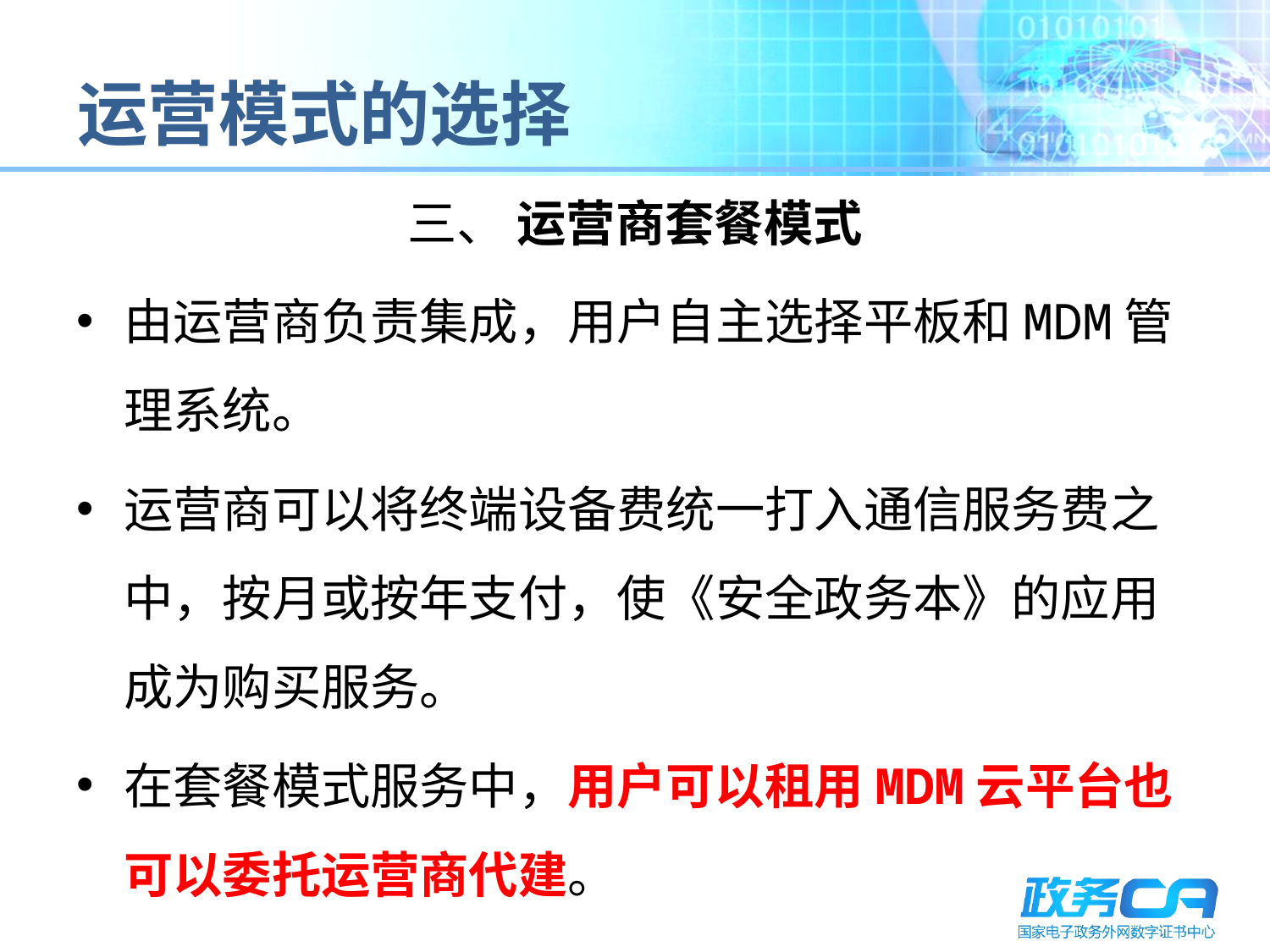

# 运营模式的选择
三、 运营商套餐模式
由运营商负责集成，用户自主选择平板和MDM管理系统。
运营商可以将终端设备费统一打入通信服务费之中，按月或按年支付，使《安全政务本》的应用成为购买服务。
在套餐模式服务中，用户可以租用MDM云平台也可以委托运营商代建。